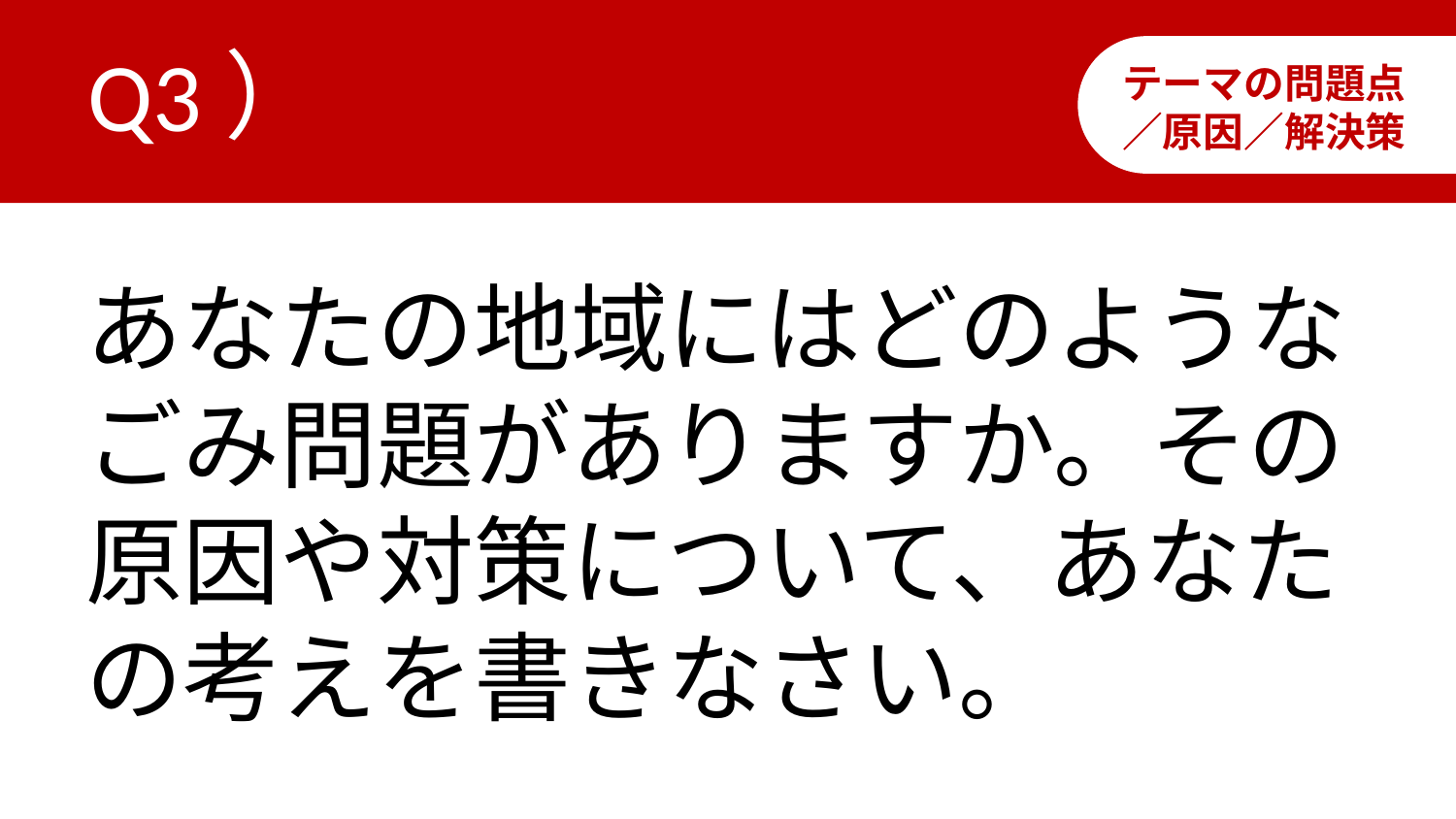

Q3）

テーマの問題点
／原因／解決策
あなたの地域にはどのようなごみ問題がありますか。その原因や対策について、あなたの考えを書きなさい。